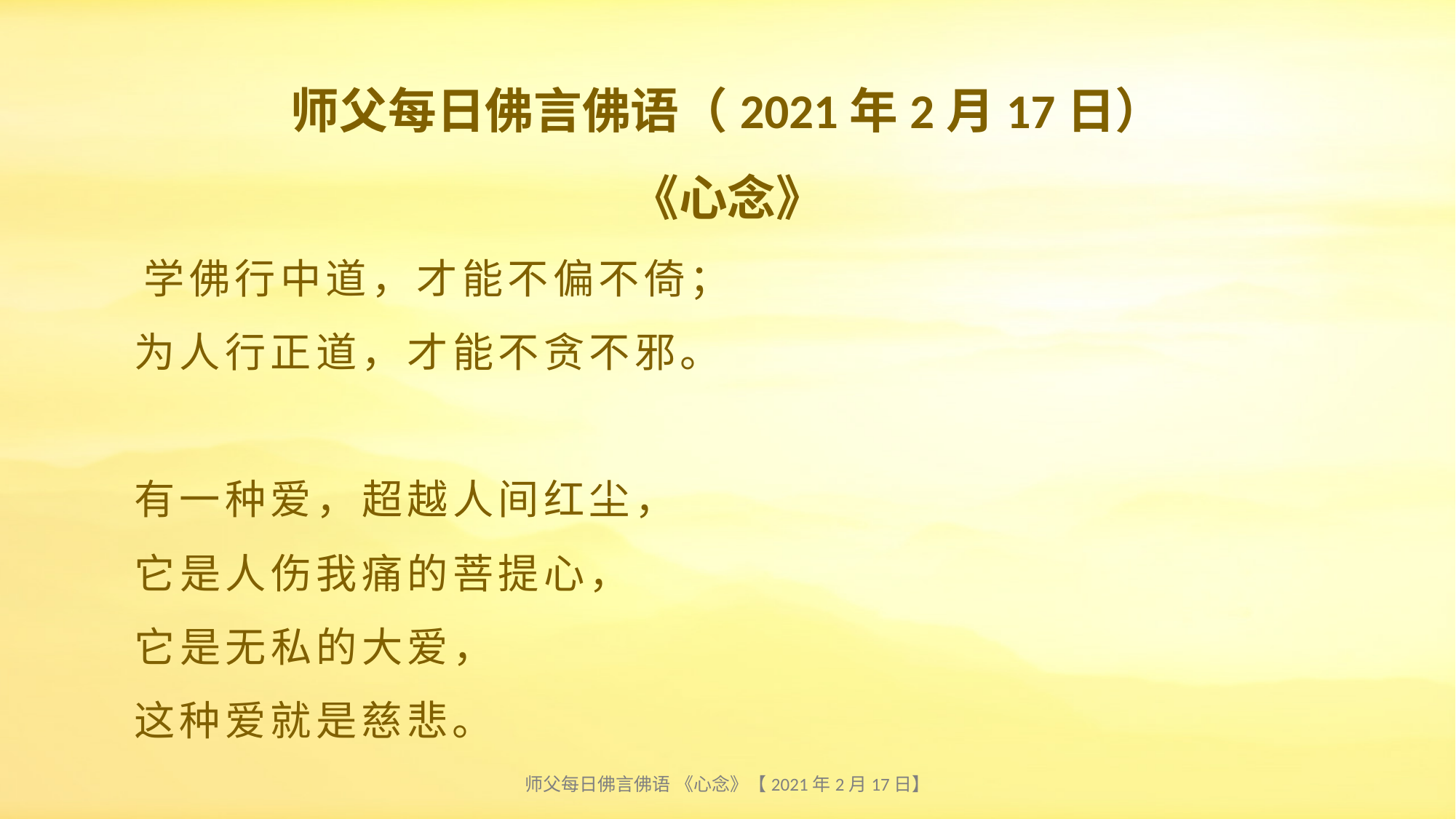

师父每日佛言佛语（2021年2月17日）
《心念》
# 学佛行中道，才能不偏不倚； 为人行正道，才能不贪不邪。 有一种爱，超越人间红尘， 它是人伤我痛的菩提心， 它是无私的大爱， 这种爱就是慈悲。
师父每日佛言佛语 《心念》【2021年2月17日】